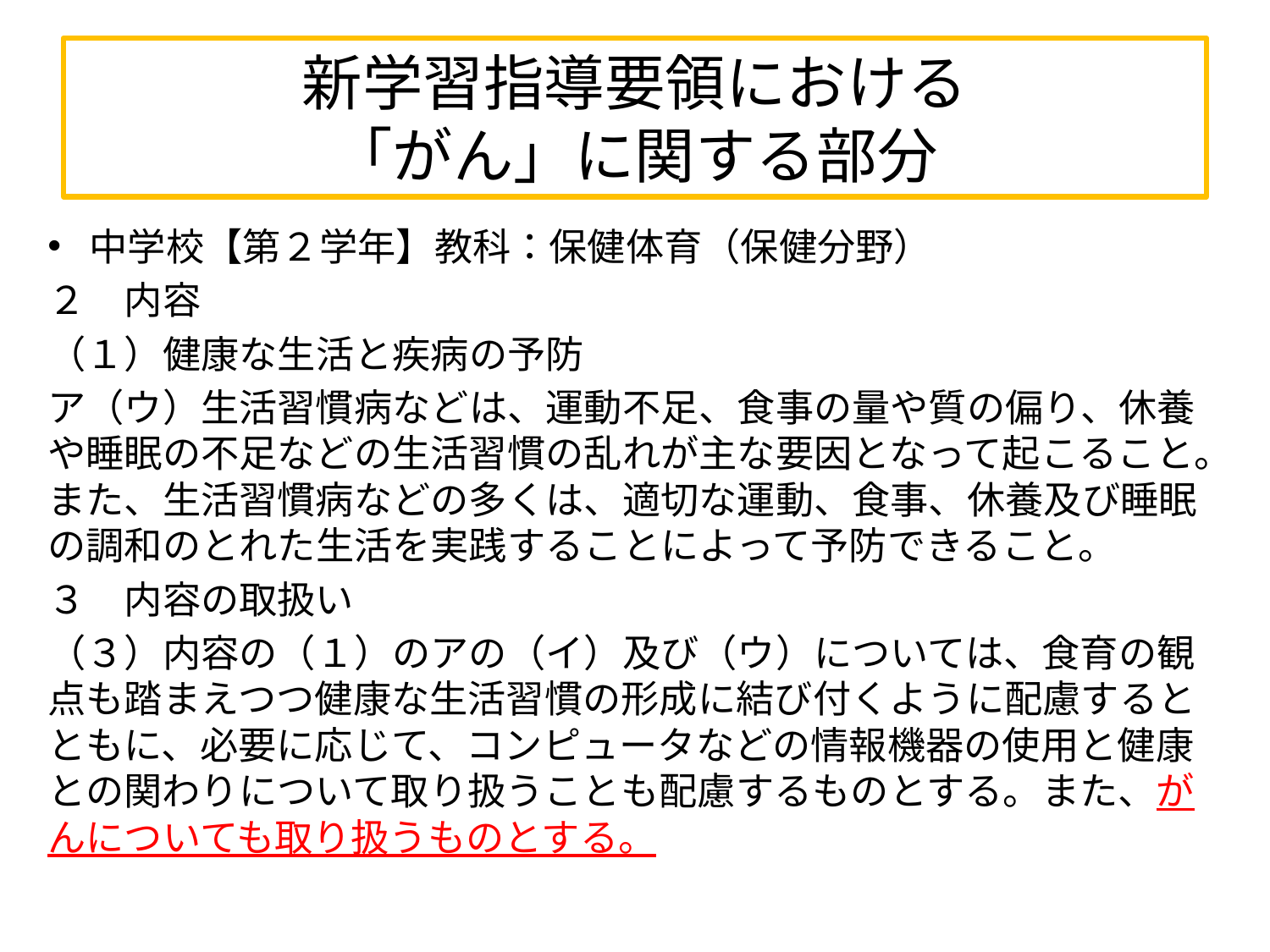

# 新学習指導要領における 「がん」に関する部分
中学校【第２学年】教科：保健体育（保健分野）
２　内容
（１）健康な生活と疾病の予防
ア（ウ）生活習慣病などは、運動不足、食事の量や質の偏り、休養や睡眠の不足などの生活習慣の乱れが主な要因となって起こること。また、生活習慣病などの多くは、適切な運動、食事、休養及び睡眠の調和のとれた生活を実践することによって予防できること。
３　内容の取扱い
（３）内容の（１）のアの（イ）及び（ウ）については、食育の観点も踏まえつつ健康な生活習慣の形成に結び付くように配慮するとともに、必要に応じて、コンピュータなどの情報機器の使用と健康との関わりについて取り扱うことも配慮するものとする。また、がんについても取り扱うものとする。